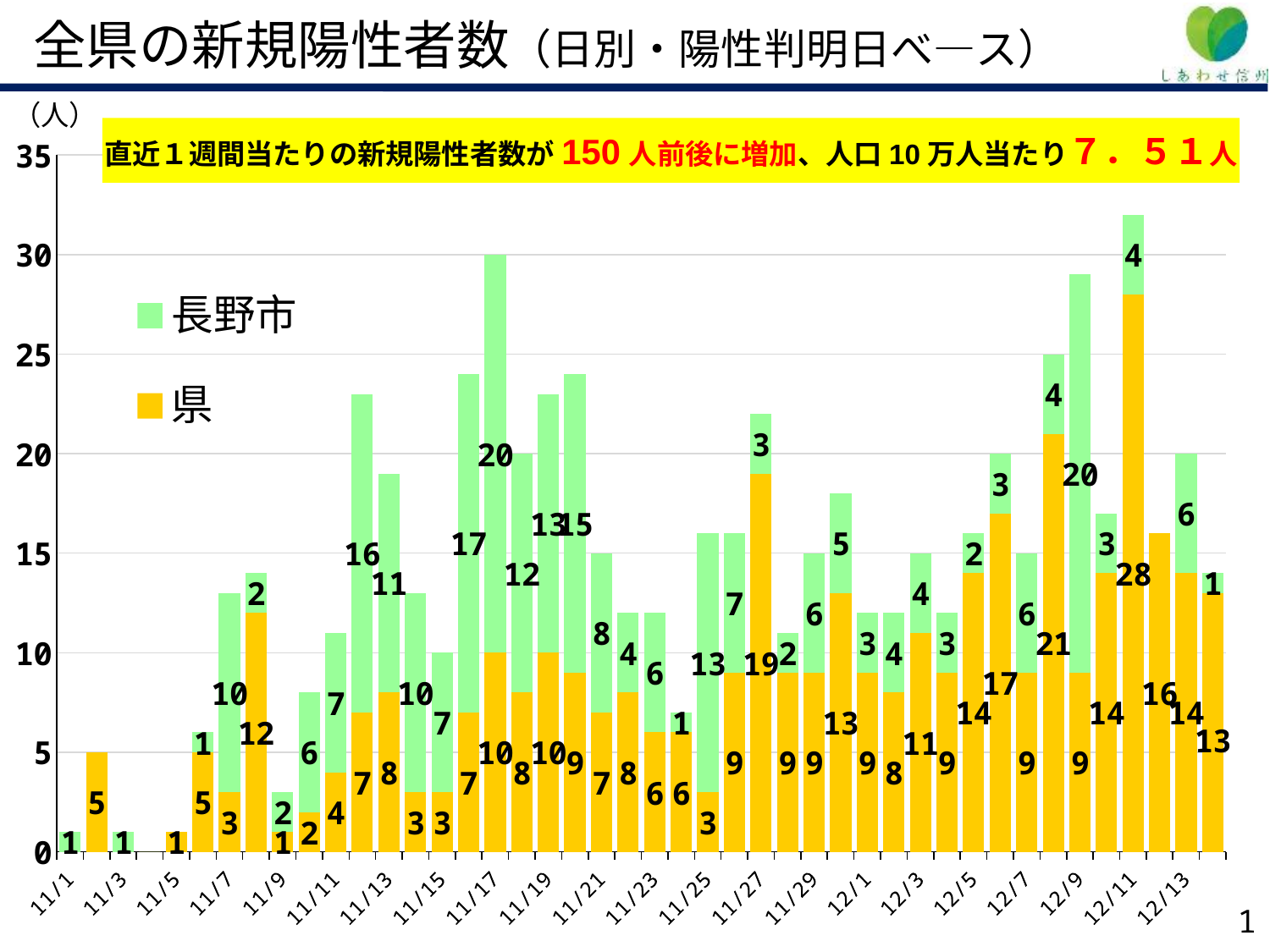

全県の新規陽性者数（日別・陽性判明日べ―ス）
（人）
12/14現在

### Chart

| Category |  |  |
|---|---|---|
| 44136 | 0.0 | 1.0 |
| 44137 | 5.0 | 0.0 |
| 44138 | 0.0 | 1.0 |
| 44139 | 0.0 | 0.0 |
| 44140 | 1.0 | 0.0 |
| 44141 | 5.0 | 1.0 |
| 44142 | 3.0 | 10.0 |
| 44143 | 12.0 | 2.0 |
| 44144 | 1.0 | 2.0 |
| 44145 | 2.0 | 6.0 |
| 44146 | 4.0 | 7.0 |
| 44147 | 7.0 | 16.0 |
| 44148 | 8.0 | 11.0 |
| 44149 | 3.0 | 10.0 |
| 44150 | 3.0 | 7.0 |
| 44151 | 7.0 | 17.0 |
| 44152 | 10.0 | 20.0 |
| 44153 | 8.0 | 12.0 |
| 44154 | 10.0 | 13.0 |
| 44155 | 9.0 | 15.0 |
| 44156 | 7.0 | 8.0 |
| 44157 | 8.0 | 4.0 |
| 44158 | 6.0 | 6.0 |
| 44159 | 6.0 | 1.0 |
| 44160 | 3.0 | 13.0 |
| 44161 | 9.0 | 7.0 |
| 44162 | 19.0 | 3.0 |
| 44163 | 9.0 | 2.0 |
| 44164 | 9.0 | 6.0 |
| 44165 | 13.0 | 5.0 |
| 44166 | 9.0 | 3.0 |
| 44167 | 8.0 | 4.0 |
| 44168 | 11.0 | 4.0 |
| 44169 | 9.0 | 3.0 |
| 44170 | 14.0 | 2.0 |
| 44171 | 17.0 | 3.0 |
| 44172 | 9.0 | 6.0 |
| 44173 | 21.0 | 4.0 |
| 44174 | 9.0 | 20.0 |
| 44175 | 14.0 | 3.0 |
| 44176 | 28.0 | 4.0 |
| 44177 | 16.0 | 0.0 |
| 44178 | 14.0 | 6.0 |
| 44179 | 13.0 | 1.0 |
|  | None | None |
直近１週間当たりの新規陽性者数が150人前後に増加、人口10万人当たり７．５１人
1